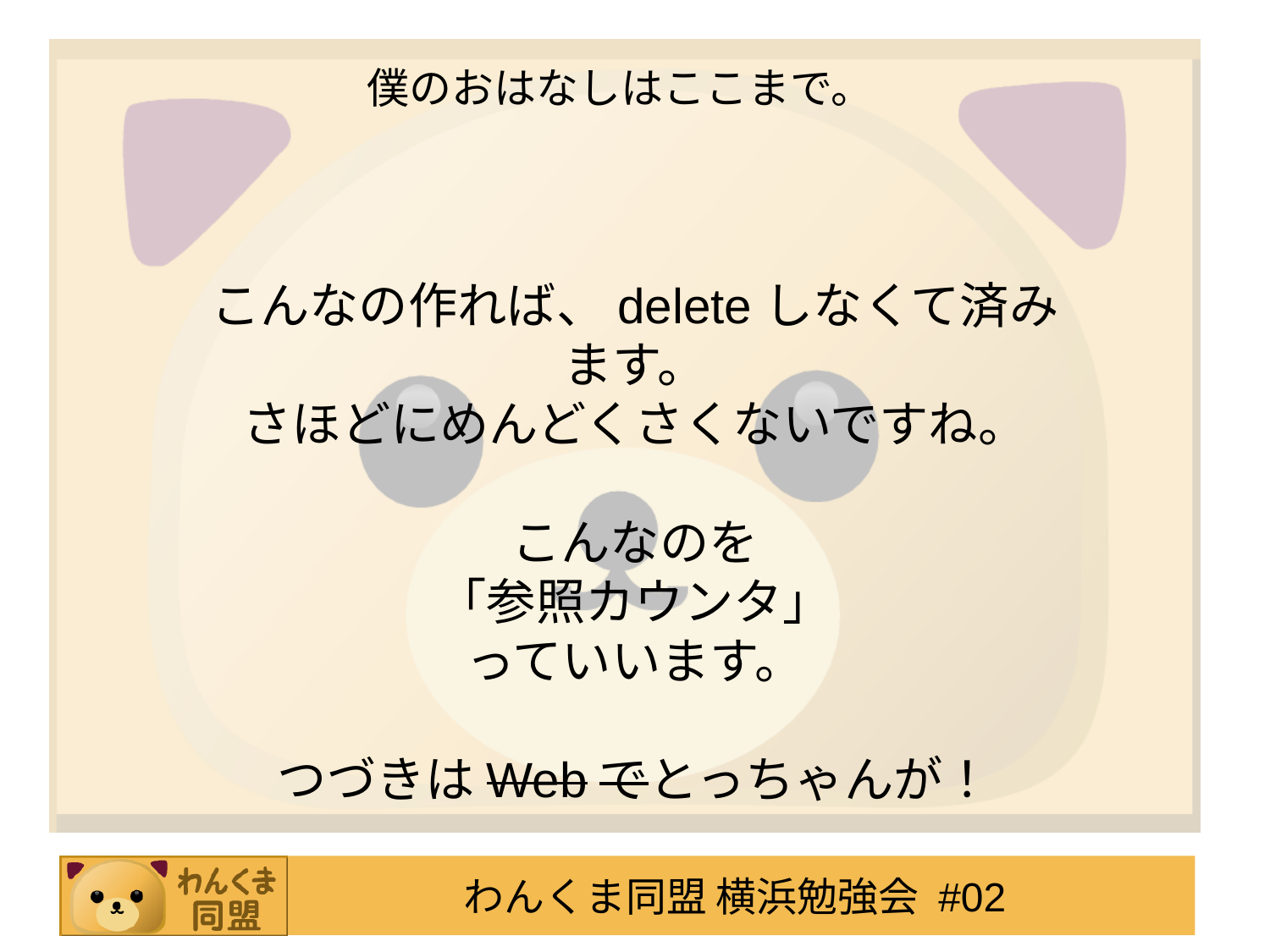

# 僕のおはなしはここまで。
こんなの作れば、deleteしなくて済みます。
さほどにめんどくさくないですね。

こんなのを
「参照カウンタ」
っていいます。

つづきはWebでとっちゃんが！